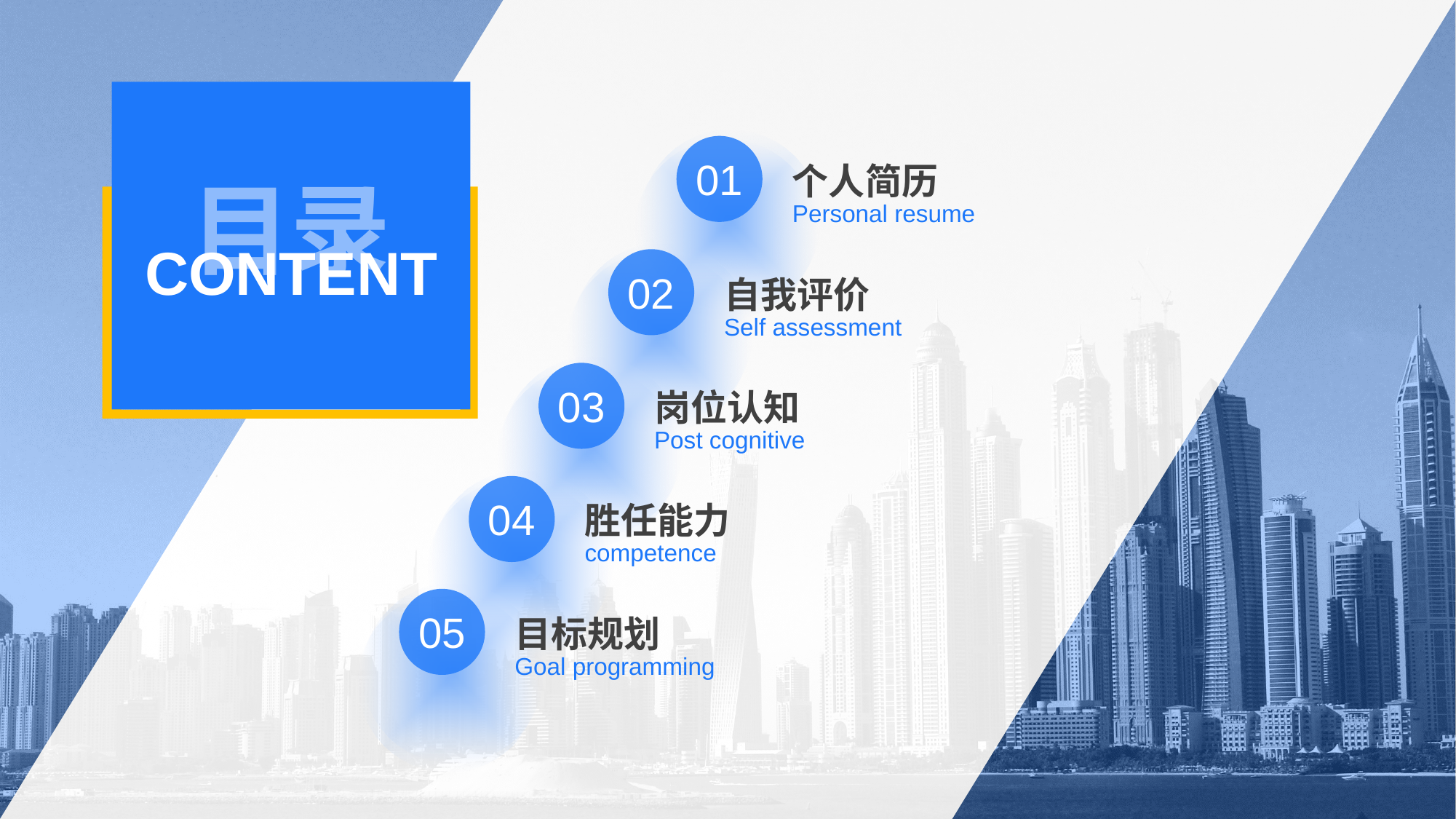

01
个人简历
目录
Personal resume
CONTENT
02
自我评价
Self assessment
03
岗位认知
Post cognitive
04
胜任能力
competence
05
目标规划
Goal programming